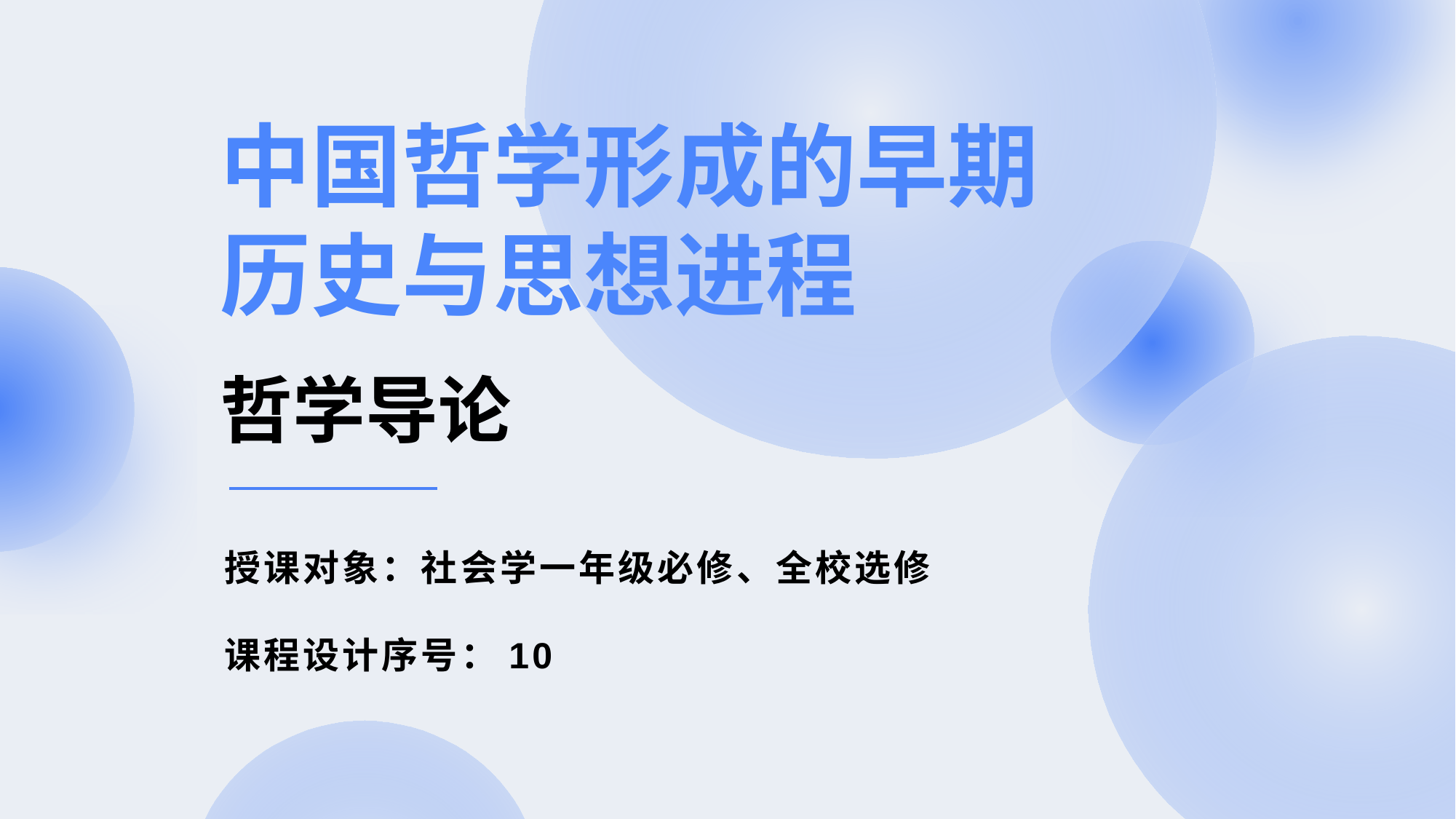

中国哲学形成的早期历史与思想进程

哲学导论
授课对象：社会学一年级必修、全校选修

课程设计序号：10